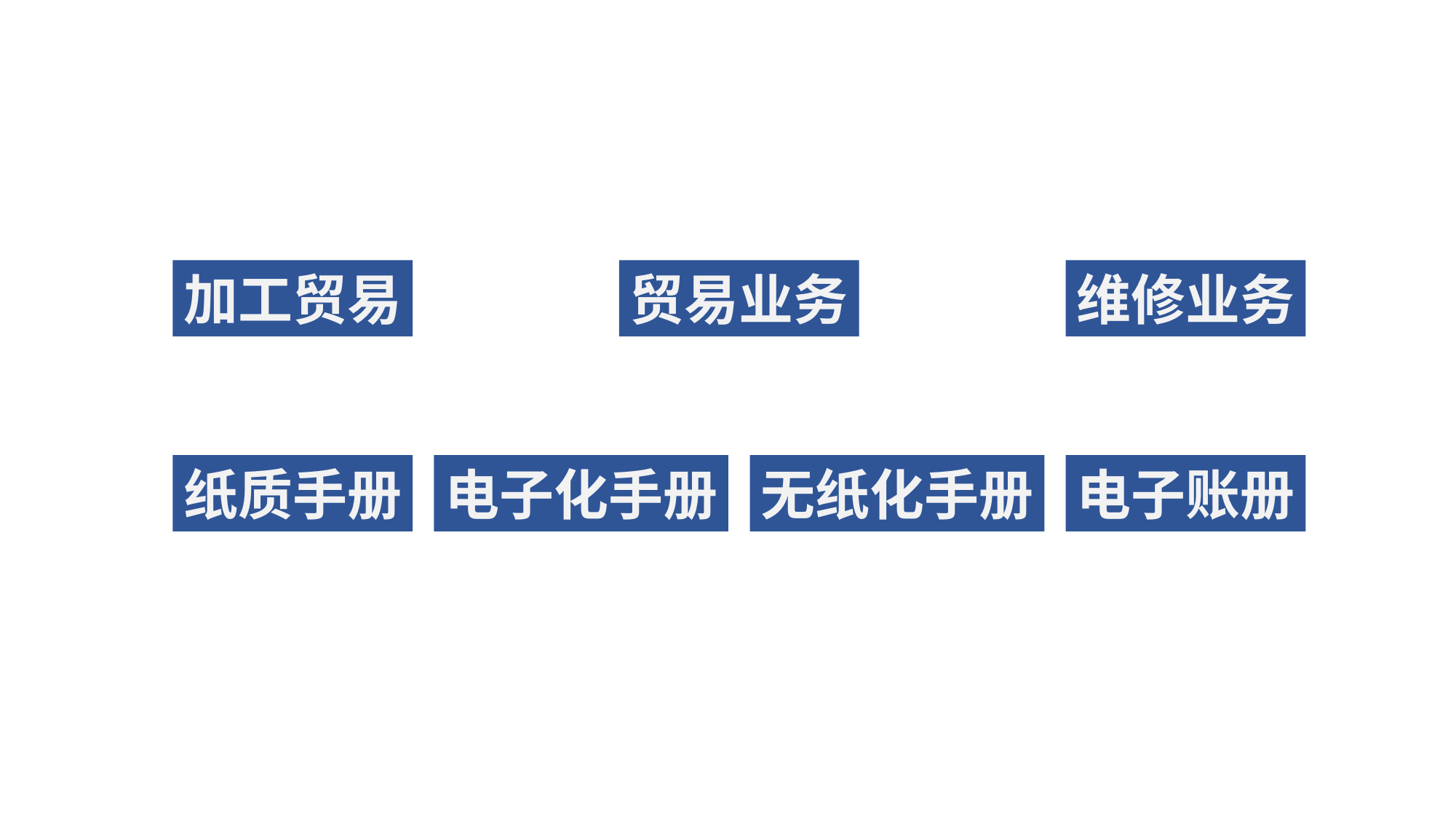

加工贸易
贸易业务
维修业务
纸质手册
电子化手册
无纸化手册
电子账册